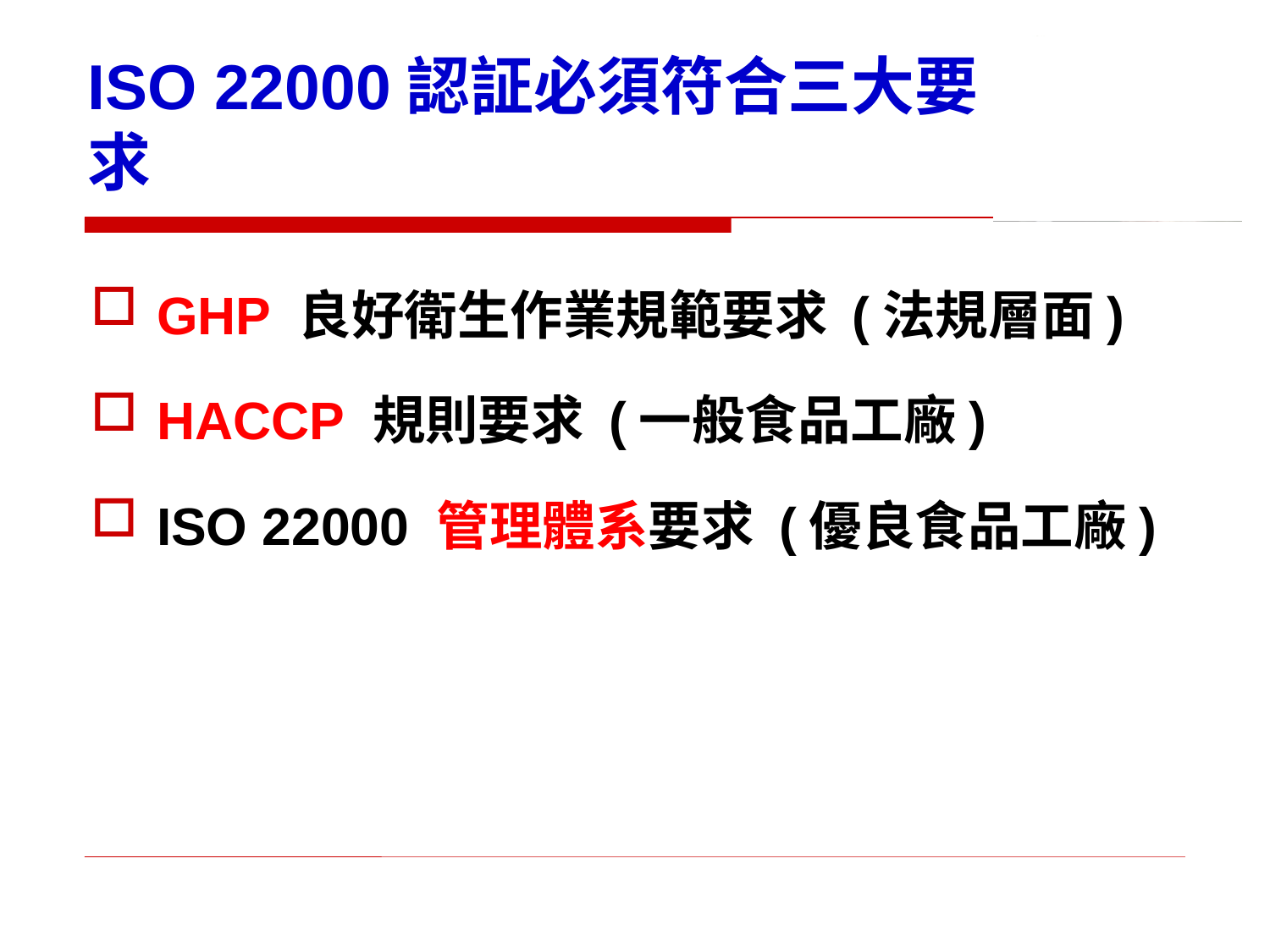

# ISO 22000認証必須符合三大要求
GHP 良好衛生作業規範要求 (法規層面)
HACCP 規則要求 (一般食品工廠)
ISO 22000 管理體系要求 (優良食品工廠)